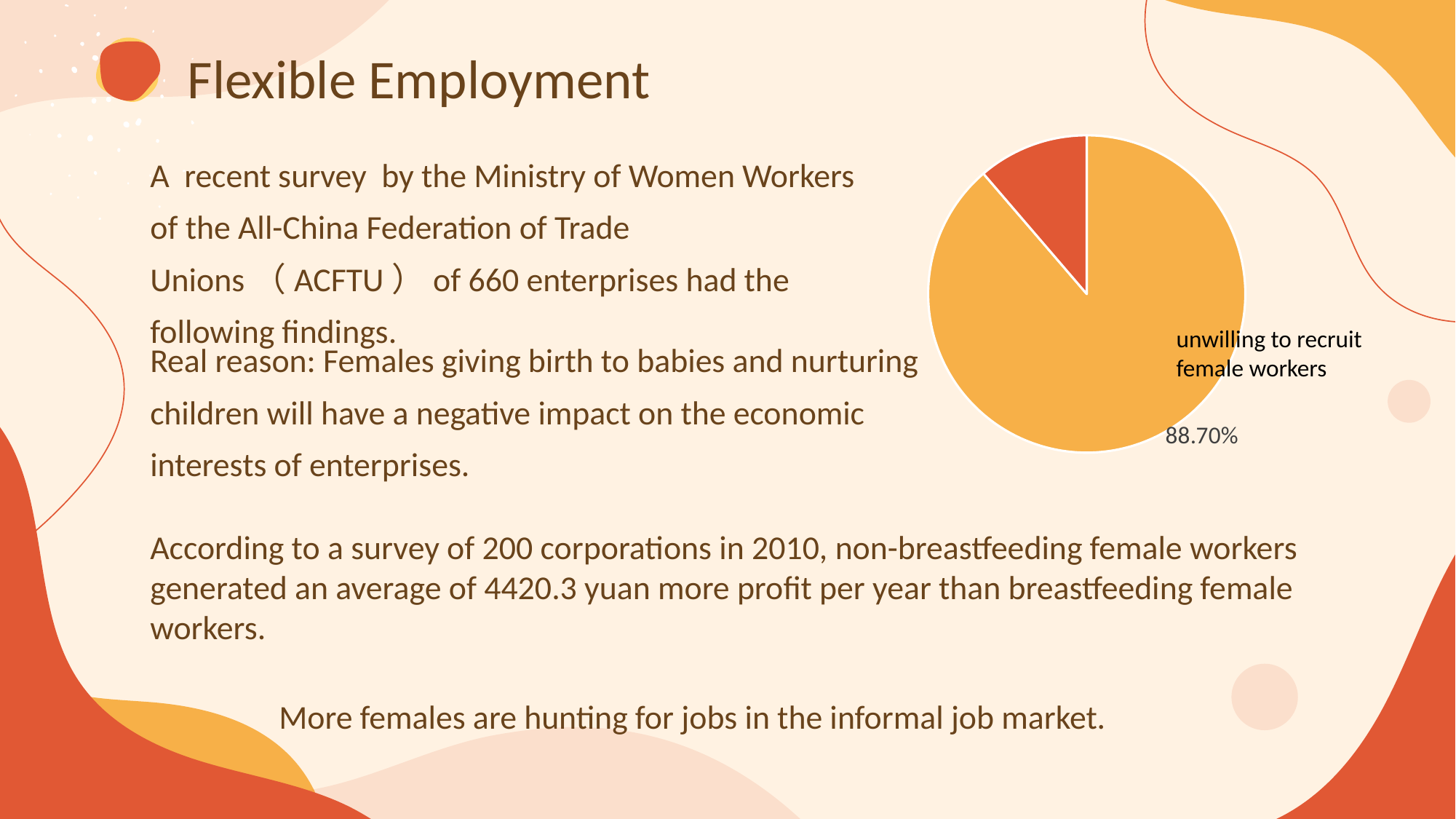

Flexible Employment

### Chart

| Category |  |
|---|---|
| 企业 | 0.887 |
| 企业 | 0.113 |
unwilling to recruit female workers
A  recent survey  by the Ministry of Women Workers of the All-China Federation of Trade Unions（ACFTU）of 660 enterprises had the following findings.
Real reason: Females giving birth to babies and nurturing children will have a negative impact on the economic interests of enterprises.

According to a survey of 200 corporations in 2010, non-breastfeeding female workers generated an average of 4420.3 yuan more profit per year than breastfeeding female workers.

More females are hunting for jobs in the informal job market.